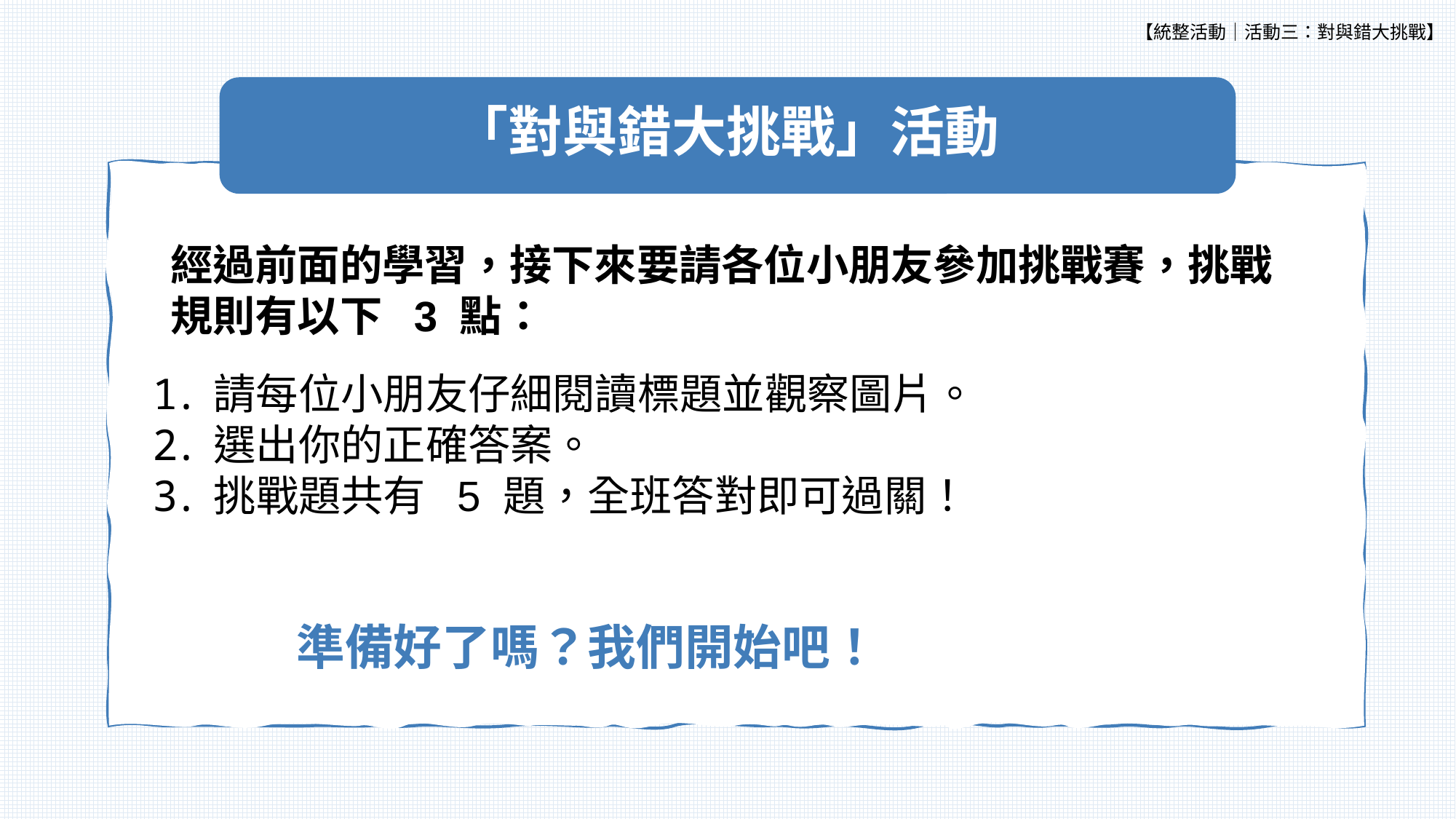

【統整活動│活動三：對與錯大挑戰】

「對與錯大挑戰」活動

經過前面的學習，接下來要請各位小朋友參加挑戰賽，挑戰規則有以下 3 點：
請每位小朋友仔細閱讀標題並觀察圖片。
選出你的正確答案。
挑戰題共有 5 題，全班答對即可過關！
準備好了嗎？我們開始吧！